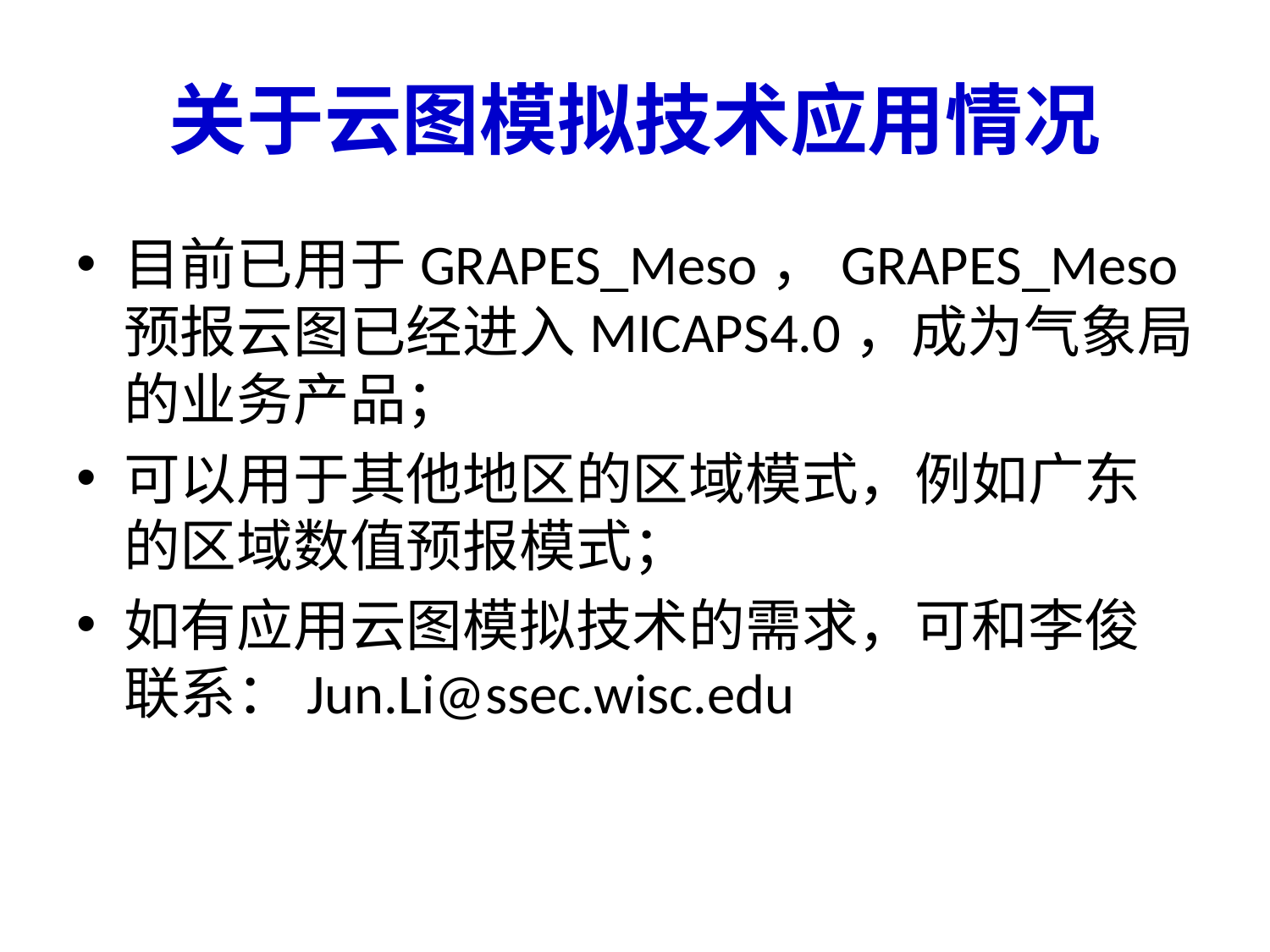

# 关于云图模拟技术应用情况
目前已用于GRAPES_Meso，GRAPES_Meso预报云图已经进入MICAPS4.0，成为气象局的业务产品；
可以用于其他地区的区域模式，例如广东的区域数值预报模式；
如有应用云图模拟技术的需求，可和李俊联系：Jun.Li@ssec.wisc.edu